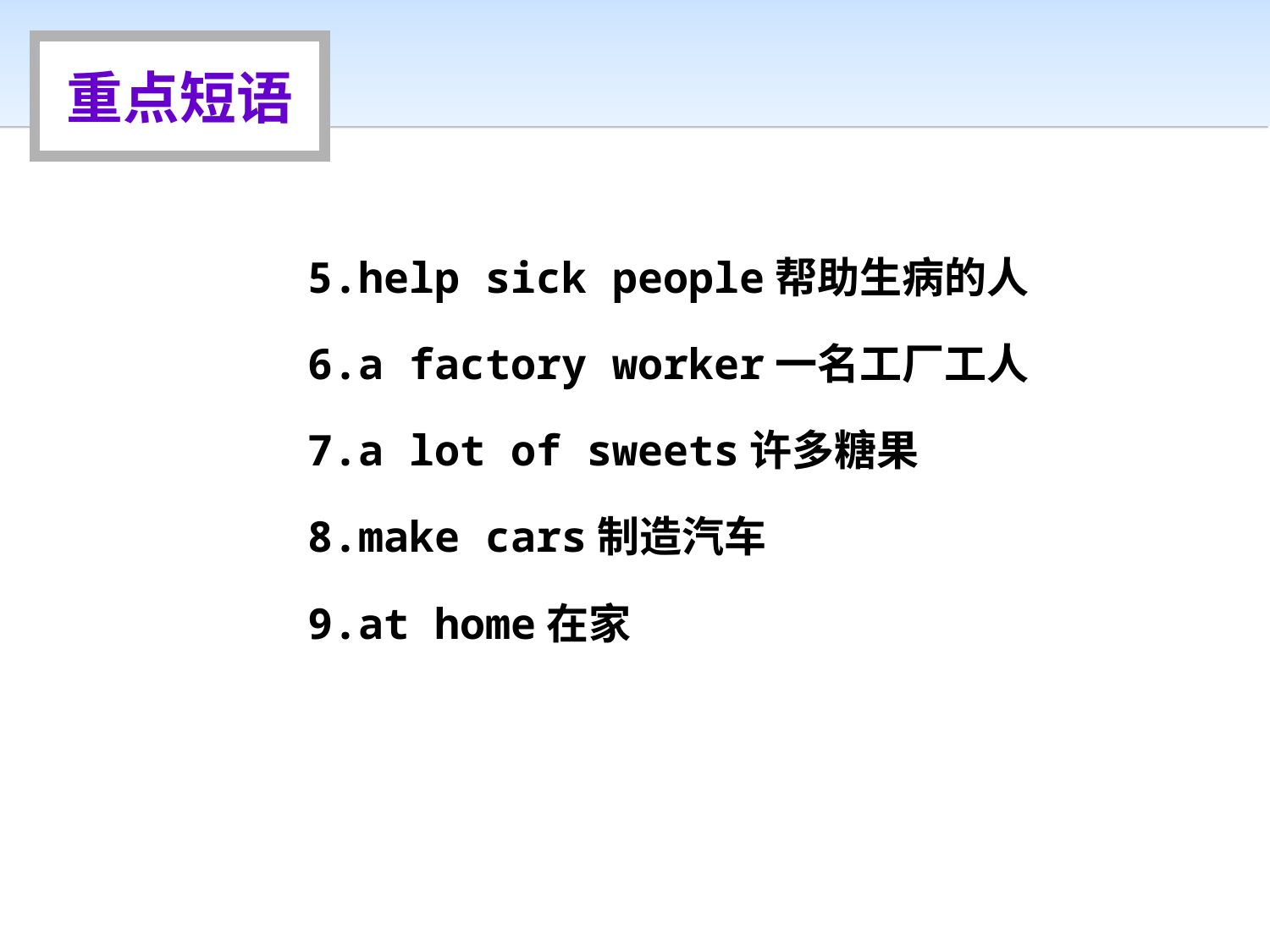

重点短语
5.help sick people帮助生病的人
6.a factory worker一名工厂工人
7.a lot of sweets许多糖果
8.make cars制造汽车
9.at home在家